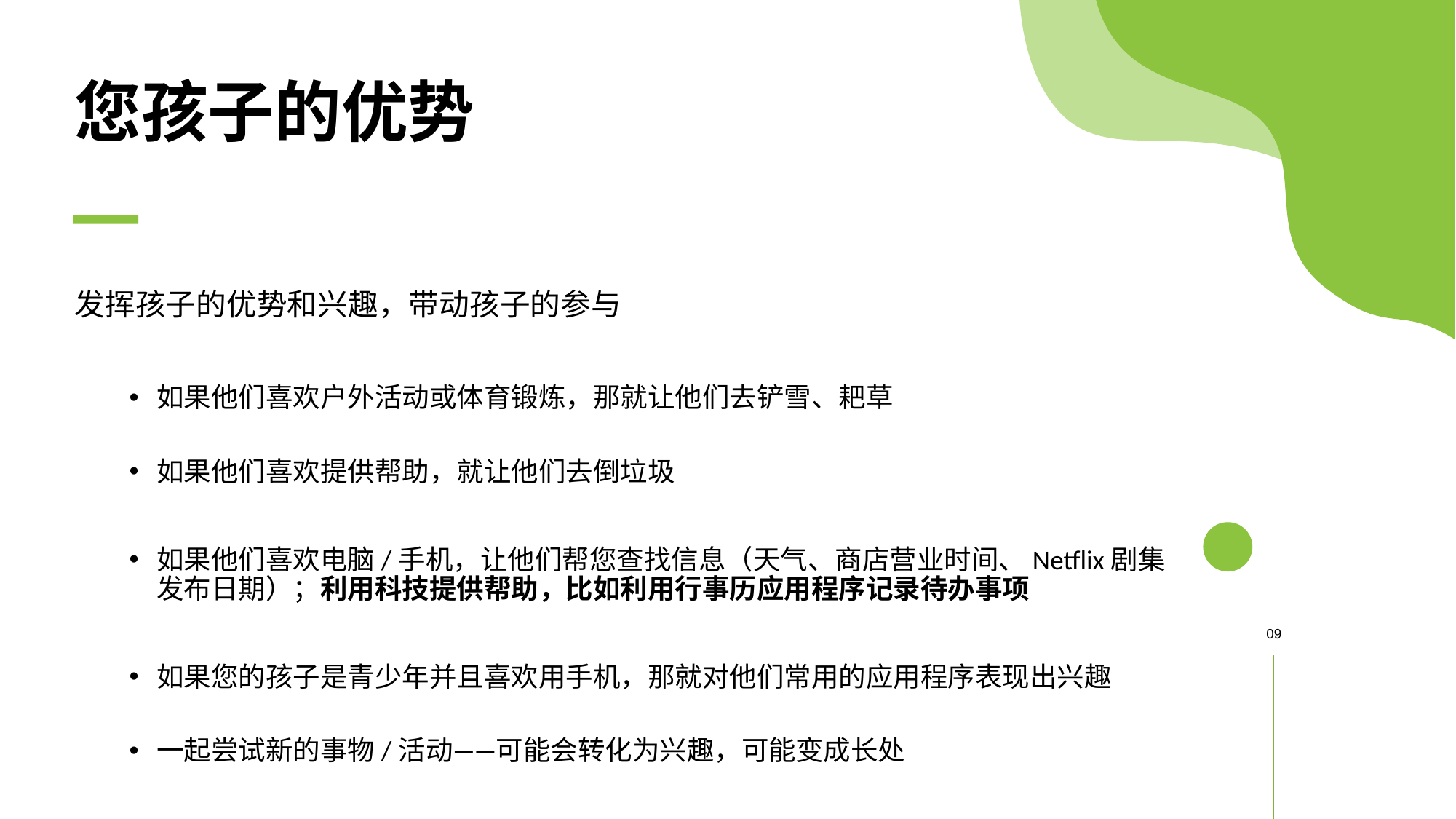

# 您孩子的优势

发挥孩子的优势和兴趣，带动孩子的参与

如果他们喜欢户外活动或体育锻炼，那就让他们去铲雪、耙草

如果他们喜欢提供帮助，就让他们去倒垃圾

如果他们喜欢电脑/手机，让他们帮您查找信息（天气、商店营业时间、Netflix剧集发布日期）；利用科技提供帮助，比如利用行事历应用程序记录待办事项

如果您的孩子是青少年并且喜欢用手机，那就对他们常用的应用程序表现出兴趣

一起尝试新的事物/活动——可能会转化为兴趣，可能变成长处

09